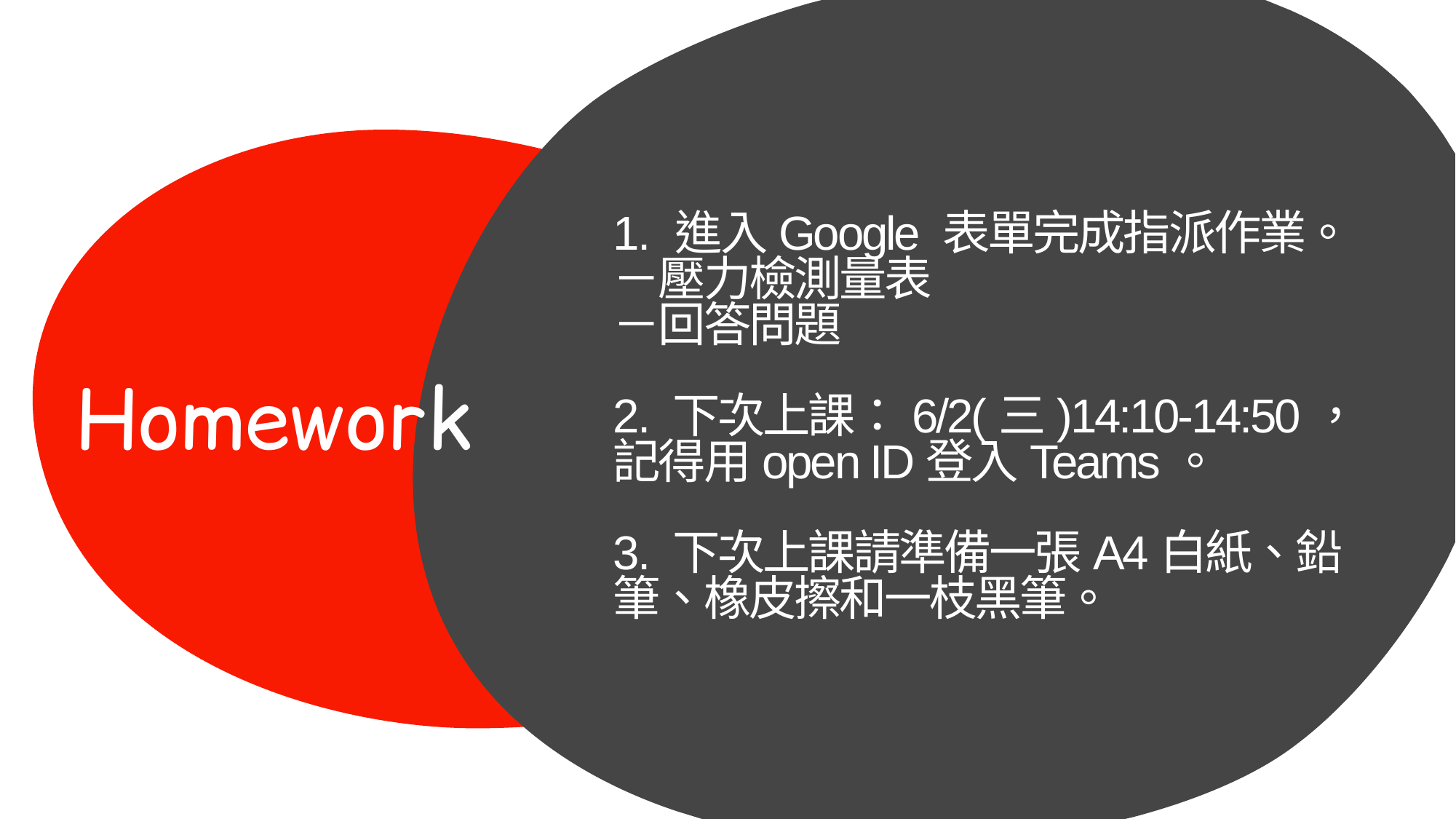

# 1. 進入Google 表單完成指派作業。 －壓力檢測量表 －回答問題 2. 下次上課：6/2(三)14:10-14:50，記得用open ID登入Teams。 3. 下次上課請準備一張A4白紙、鉛筆、橡皮擦和一枝黑筆。
Homework